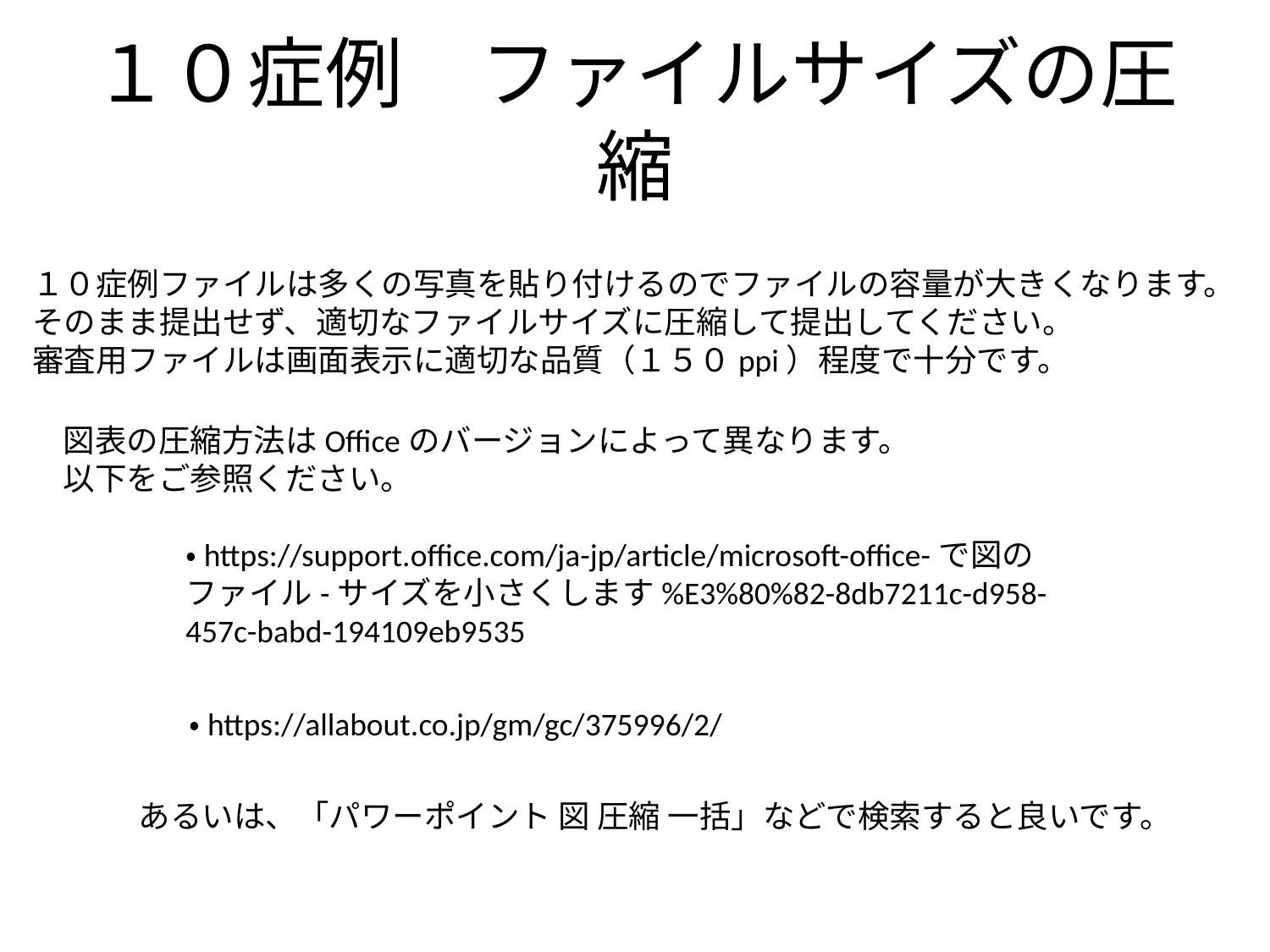

# １０症例　ファイルサイズの圧縮
１０症例ファイルは多くの写真を貼り付けるのでファイルの容量が大きくなります。
そのまま提出せず、適切なファイルサイズに圧縮して提出してください。
審査用ファイルは画面表示に適切な品質（１５０ppi）程度で十分です。
図表の圧縮方法はOfficeのバージョンによって異なります。
以下をご参照ください。
・https://support.office.com/ja-jp/article/microsoft-office-で図のファイル-サイズを小さくします%E3%80%82-8db7211c-d958-457c-babd-194109eb9535
・https://allabout.co.jp/gm/gc/375996/2/
あるいは、「パワーポイント 図 圧縮 一括」などで検索すると良いです。